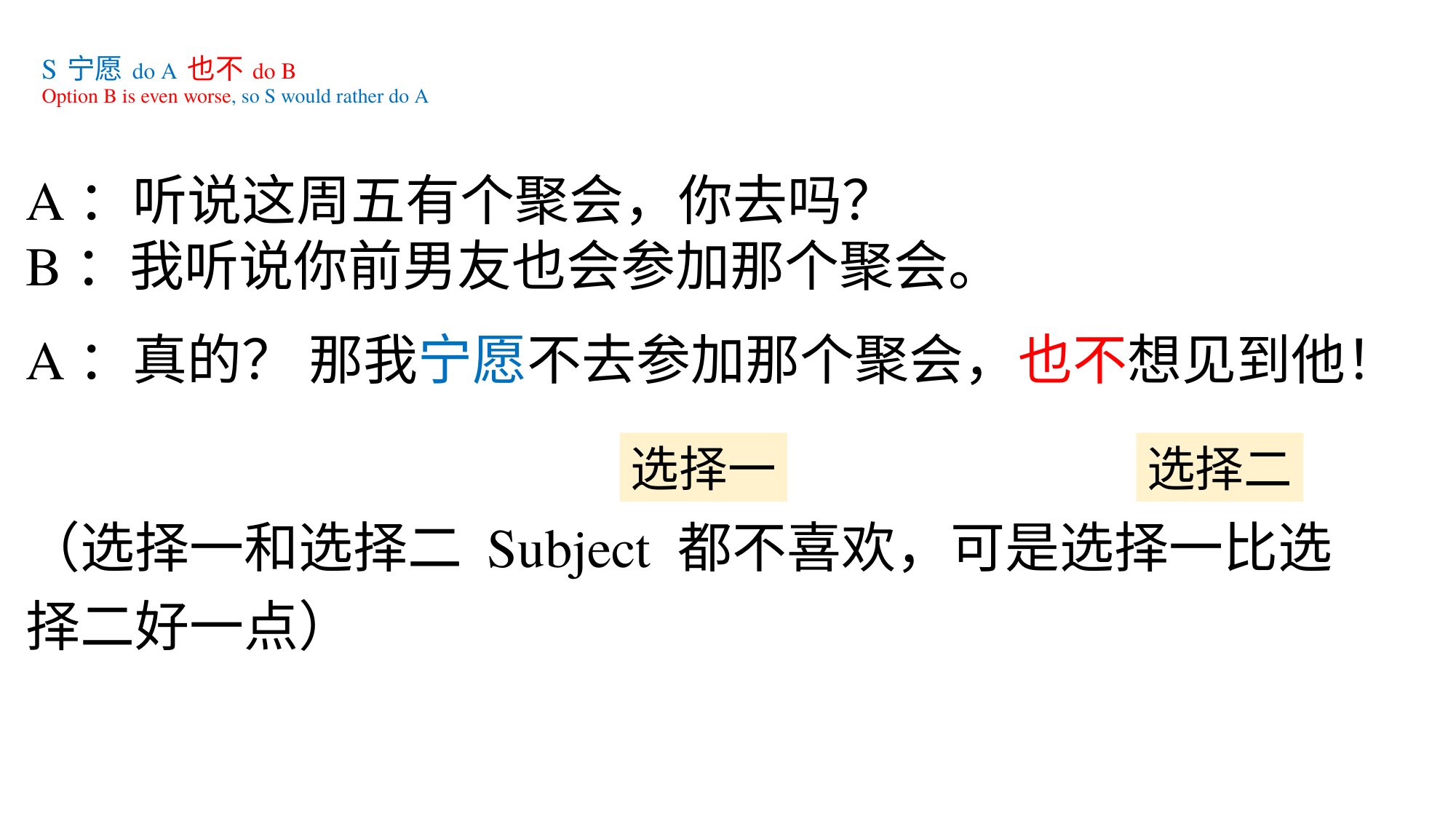

# S 宁愿 do A 也不 do B Option B is even worse, so S would rather do A
A：听说这周五有个聚会，你去吗？
B：我听说你前男友也会参加那个聚会。
A：真的？ 那我宁愿不去参加那个聚会，也不想见到他！

（选择一和选择二 Subject 都不喜欢，可是选择一比选择二好一点）

选择一
选择二